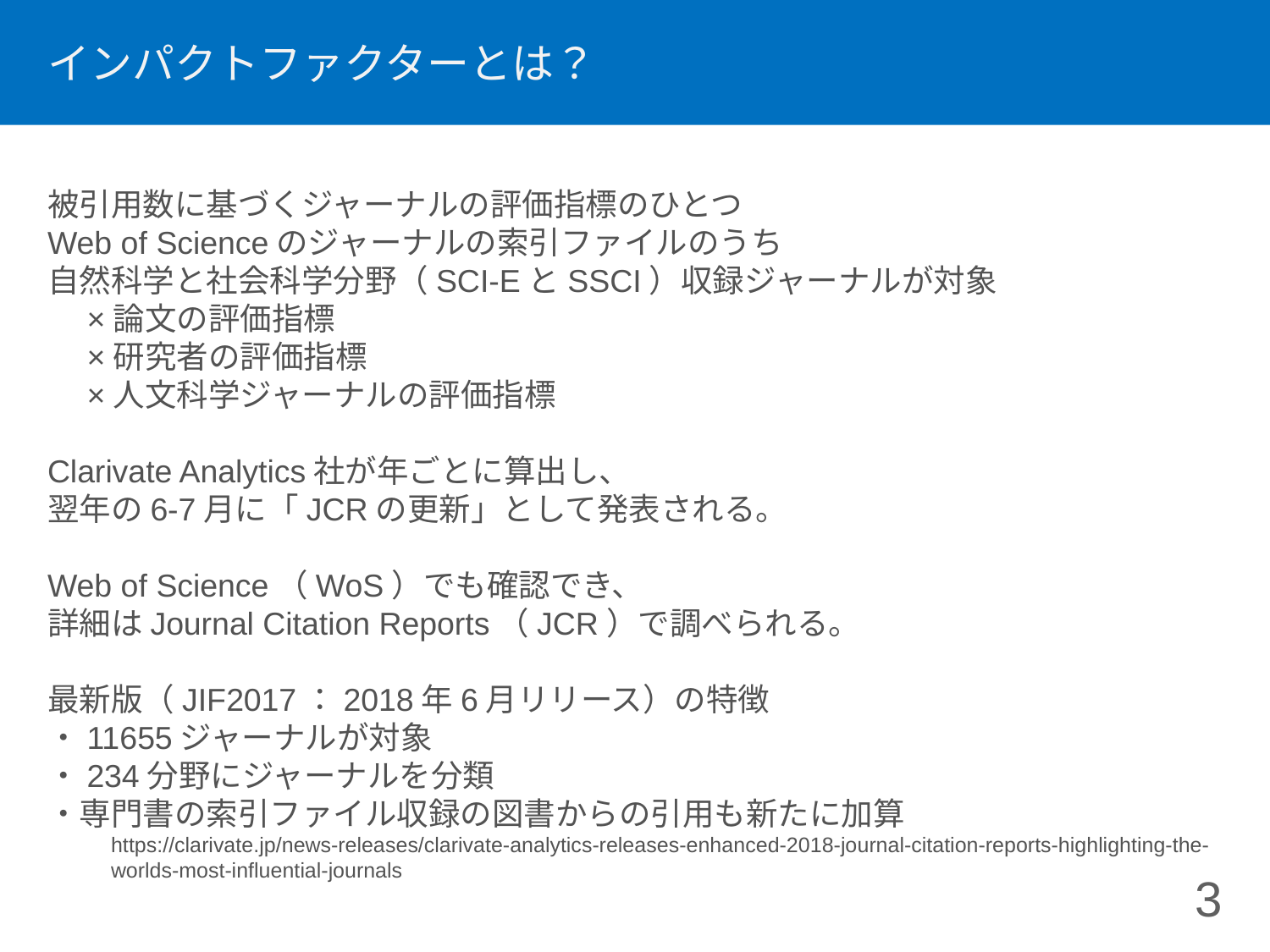

インパクトファクターとは？
被引用数に基づくジャーナルの評価指標のひとつ
Web of Scienceのジャーナルの索引ファイルのうち
自然科学と社会科学分野（SCI-EとSSCI）収録ジャーナルが対象
　×論文の評価指標
　×研究者の評価指標
　×人文科学ジャーナルの評価指標

Clarivate Analytics社が年ごとに算出し、
翌年の6-7月に「JCRの更新」として発表される。

Web of Science（WoS）でも確認でき、
詳細はJournal Citation Reports（JCR）で調べられる。

最新版（JIF2017：2018年6月リリース）の特徴
・11655ジャーナルが対象
・234分野にジャーナルを分類
・専門書の索引ファイル収録の図書からの引用も新たに加算
https://clarivate.jp/news-releases/clarivate-analytics-releases-enhanced-2018-journal-citation-reports-highlighting-the-worlds-most-influential-journals
3